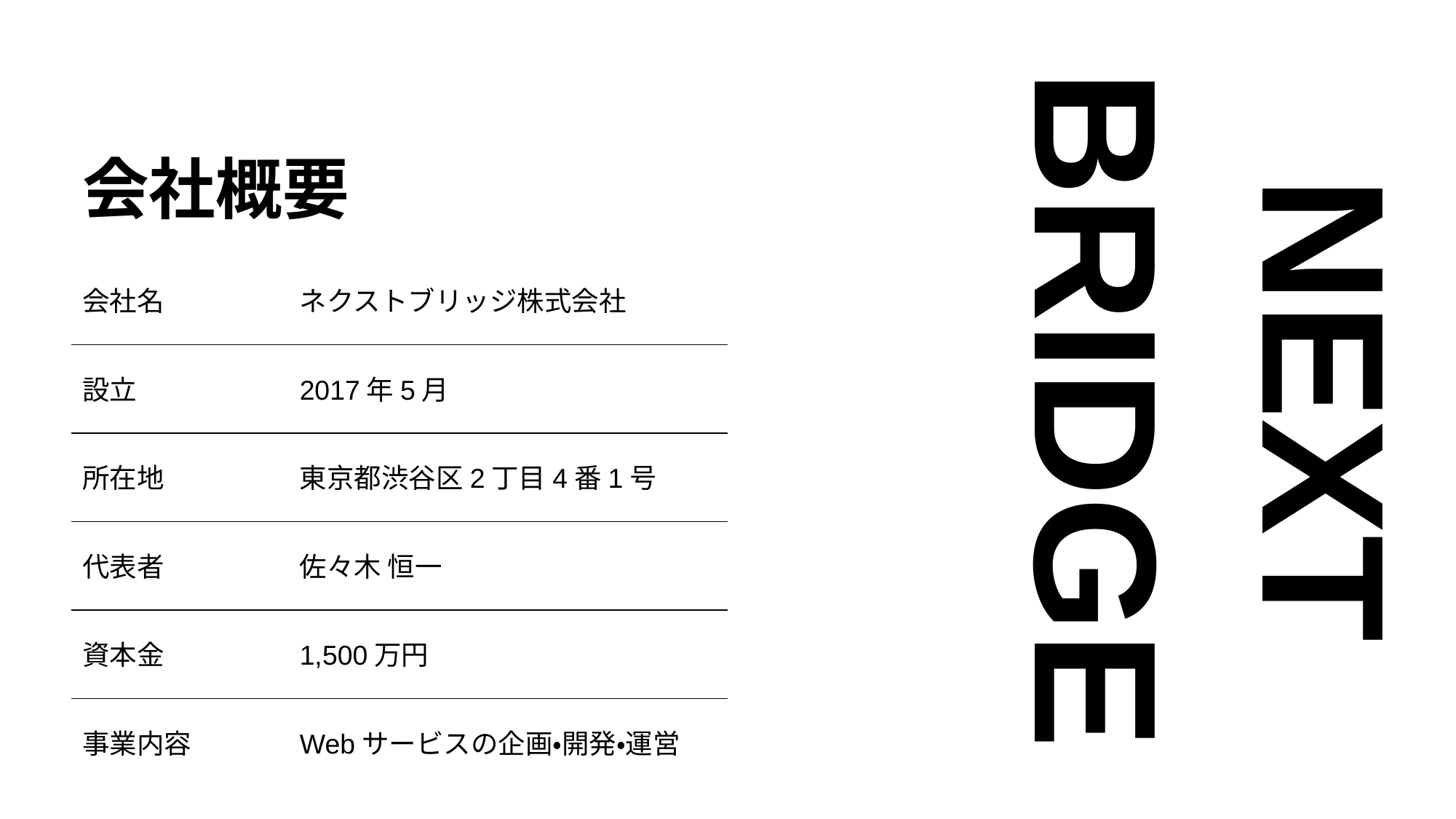

NEXT
BRIDGE
会社概要
会社名
ネクストブリッジ株式会社
設立
2017年5月
所在地
東京都渋谷区2丁目4番1号
代表者
佐々木 恒一
資本金
1,500万円
事業内容
Webサービスの企画・開発・運営